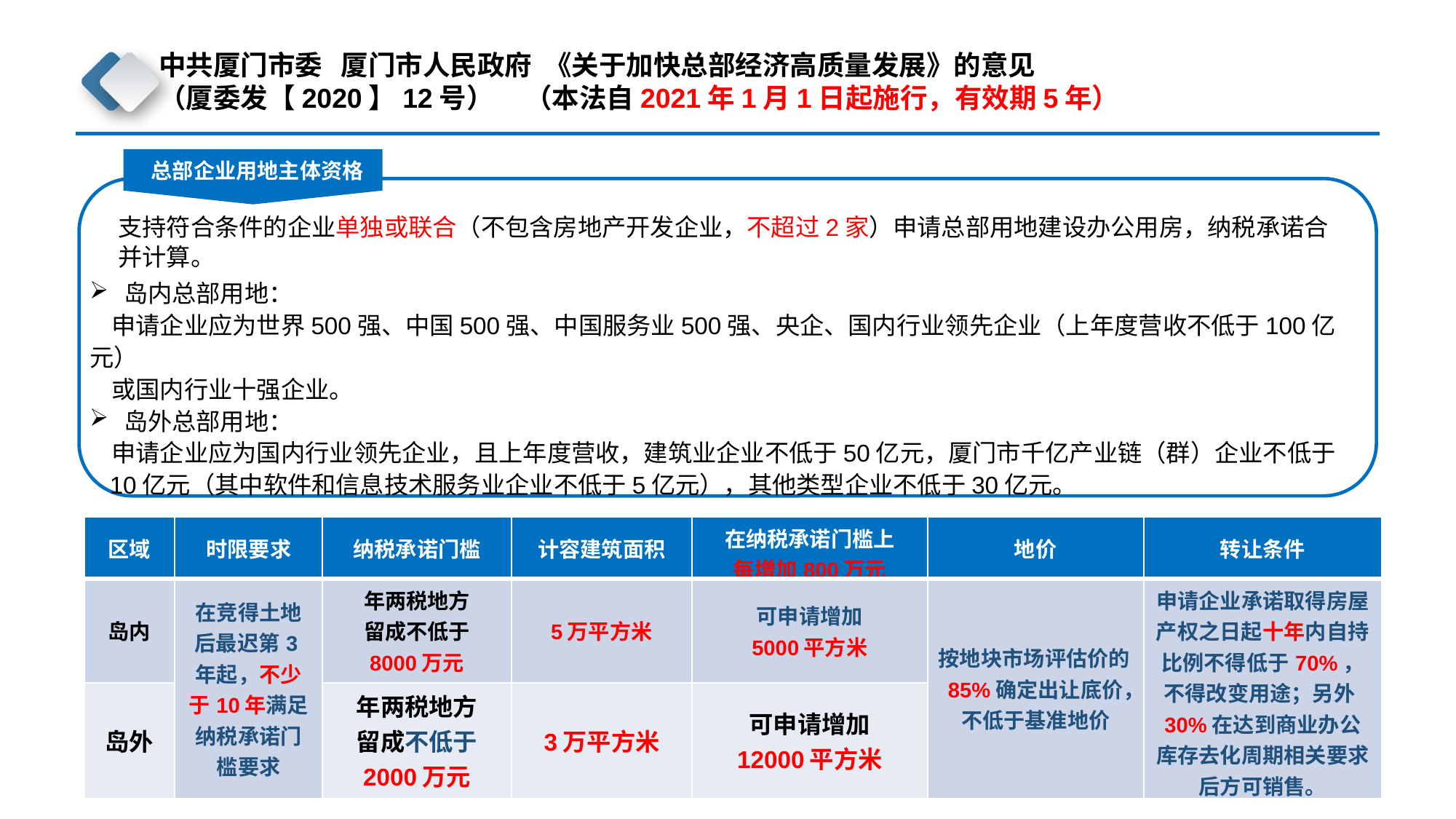

中共厦门市委   厦门市人民政府  《关于加快总部经济高质量发展》的意见
（厦委发【2020】12号）     （本法自2021年1月1日起施行，有效期5年）

总部企业用地主体资格

支持符合条件的企业单独或联合（不包含房地产开发企业，不超过2家）申请总部用地建设办公用房，纳税承诺合并计算。
岛内总部用地：
   申请企业应为世界500强、中国500强、中国服务业500强、央企、国内行业领先企业（上年度营收不低于100亿元）
   或国内行业十强企业。
岛外总部用地：
   申请企业应为国内行业领先企业，且上年度营收，建筑业企业不低于50亿元，厦门市千亿产业链（群）企业不低于
   10亿元（其中软件和信息技术服务业企业不低于5亿元），其他类型企业不低于30亿元。
| 区域 | 时限要求 | 纳税承诺门槛 | 计容建筑面积 | 在纳税承诺门槛上 每增加800万元 | 地价 | 转让条件 |
| --- | --- | --- | --- | --- | --- | --- |
| 岛内 | 在竞得土地后最迟第3年起，不少于10年满足纳税承诺门槛要求 | 年两税地方 留成不低于 8000万元 | 5万平方米 | 可申请增加 5000平方米 | 按地块市场评估价的85%确定出让底价，不低于基准地价 | 申请企业承诺取得房屋产权之日起十年内自持比例不得低于70%，不得改变用途；另外30%在达到商业办公库存去化周期相关要求后方可销售。 |
| 岛外 |  | 年两税地方 留成不低于 2000万元 | 3万平方米 | 可申请增加 12000平方米 |  |  |